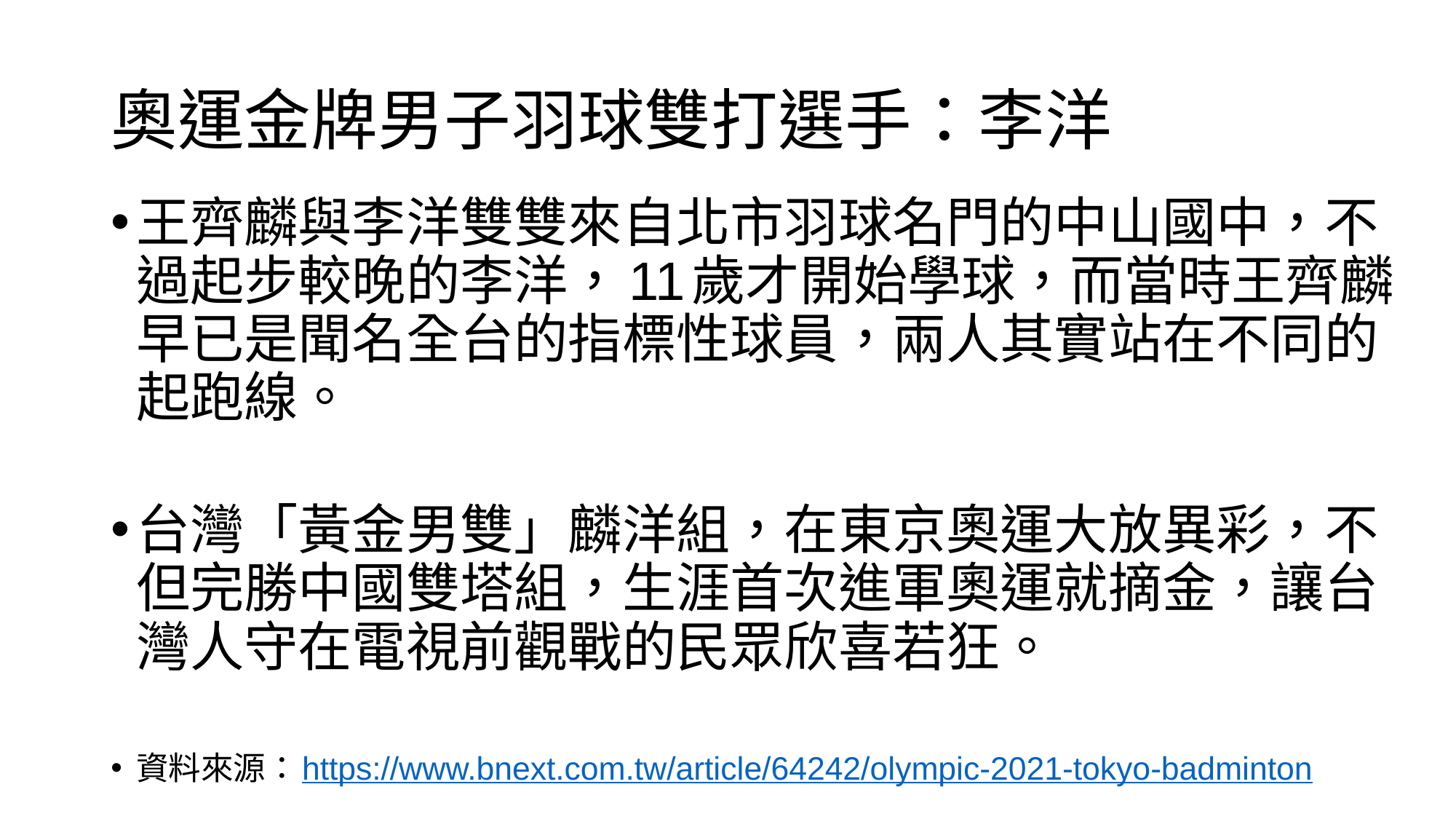

# 奧運金牌男子羽球雙打選手：李洋

王齊麟與李洋雙雙來自北市羽球名門的中山國中，不過起步較晚的李洋，11歲才開始學球，而當時王齊麟早已是聞名全台的指標性球員，兩人其實站在不同的起跑線。

台灣「黃金男雙」麟洋組，在東京奧運大放異彩，不但完勝中國雙塔組，生涯首次進軍奧運就摘金，讓台灣人守在電視前觀戰的民眾欣喜若狂。

資料來源：https://www.bnext.com.tw/article/64242/olympic-2021-tokyo-badminton